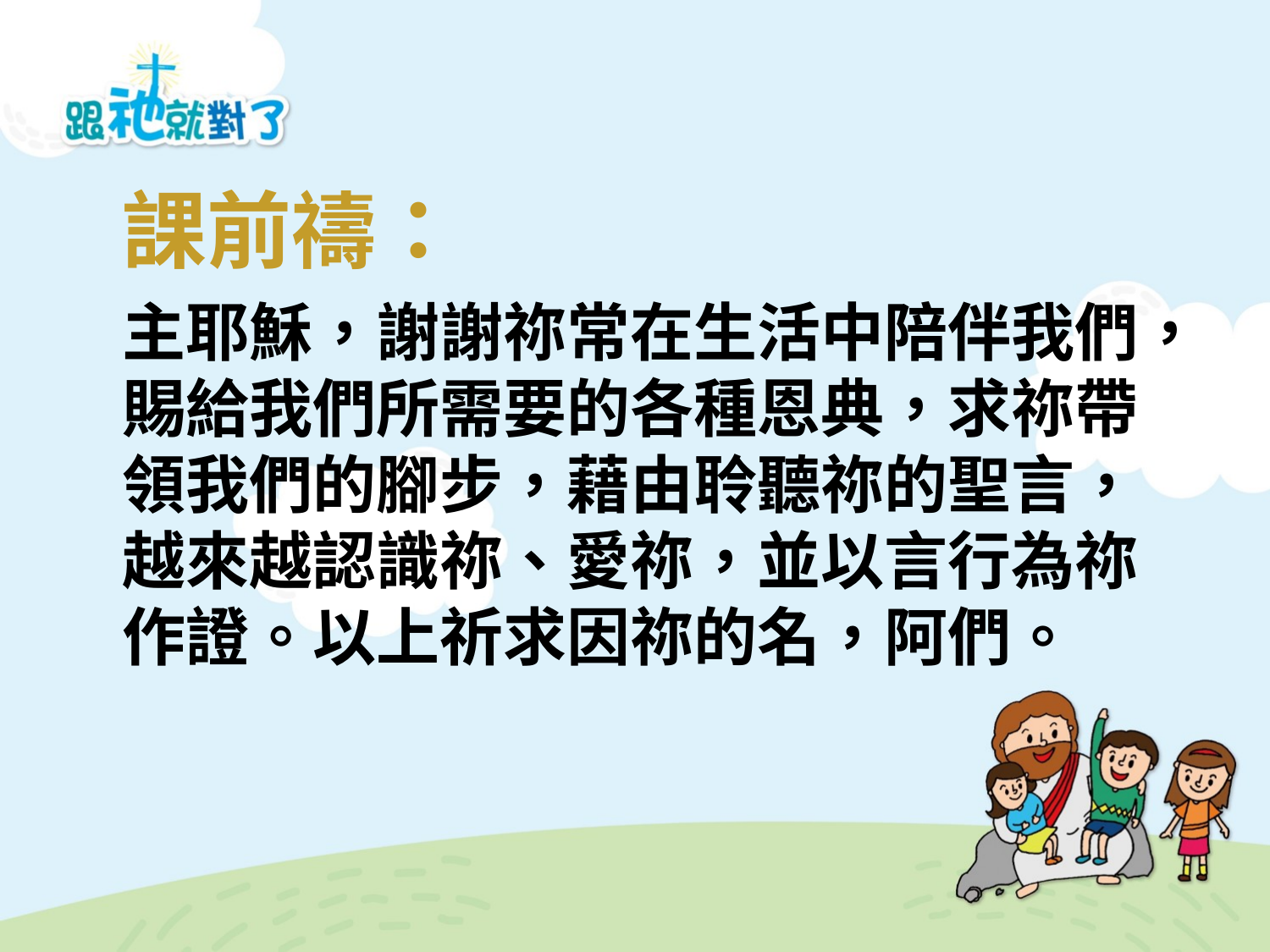

課前禱：
主耶穌，謝謝祢常在生活中陪伴我們，賜給我們所需要的各種恩典，求祢帶領我們的腳步，藉由聆聽祢的聖言，越來越認識祢、愛祢，並以言行為祢作證。以上祈求因祢的名，阿們。